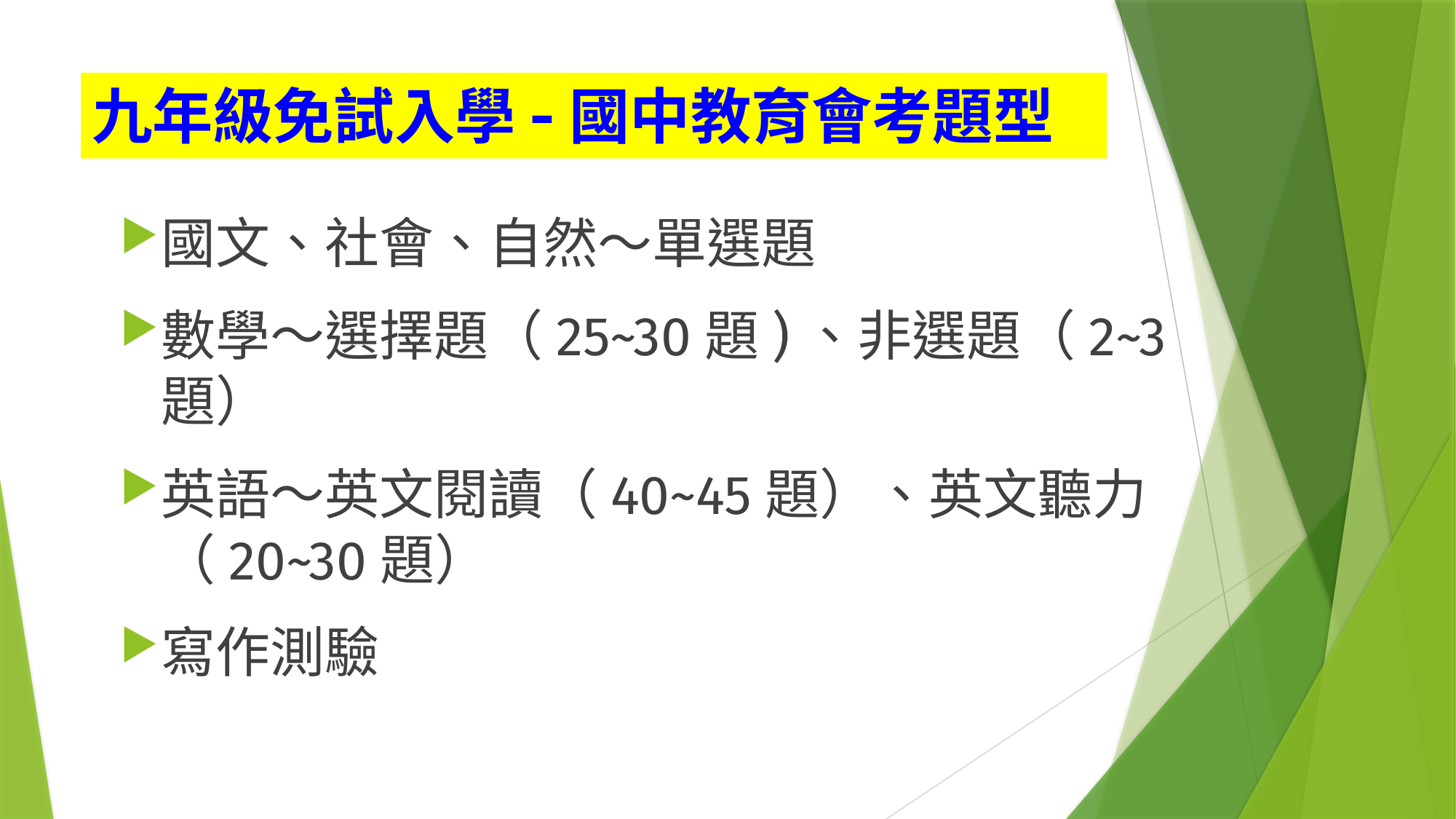

# 九年級免試入學-國中教育會考題型
國文、社會、自然～單選題
數學～選擇題（25~30題)、非選題（2~3題）
英語～英文閱讀（40~45題）、英文聽力（20~30題）
寫作測驗